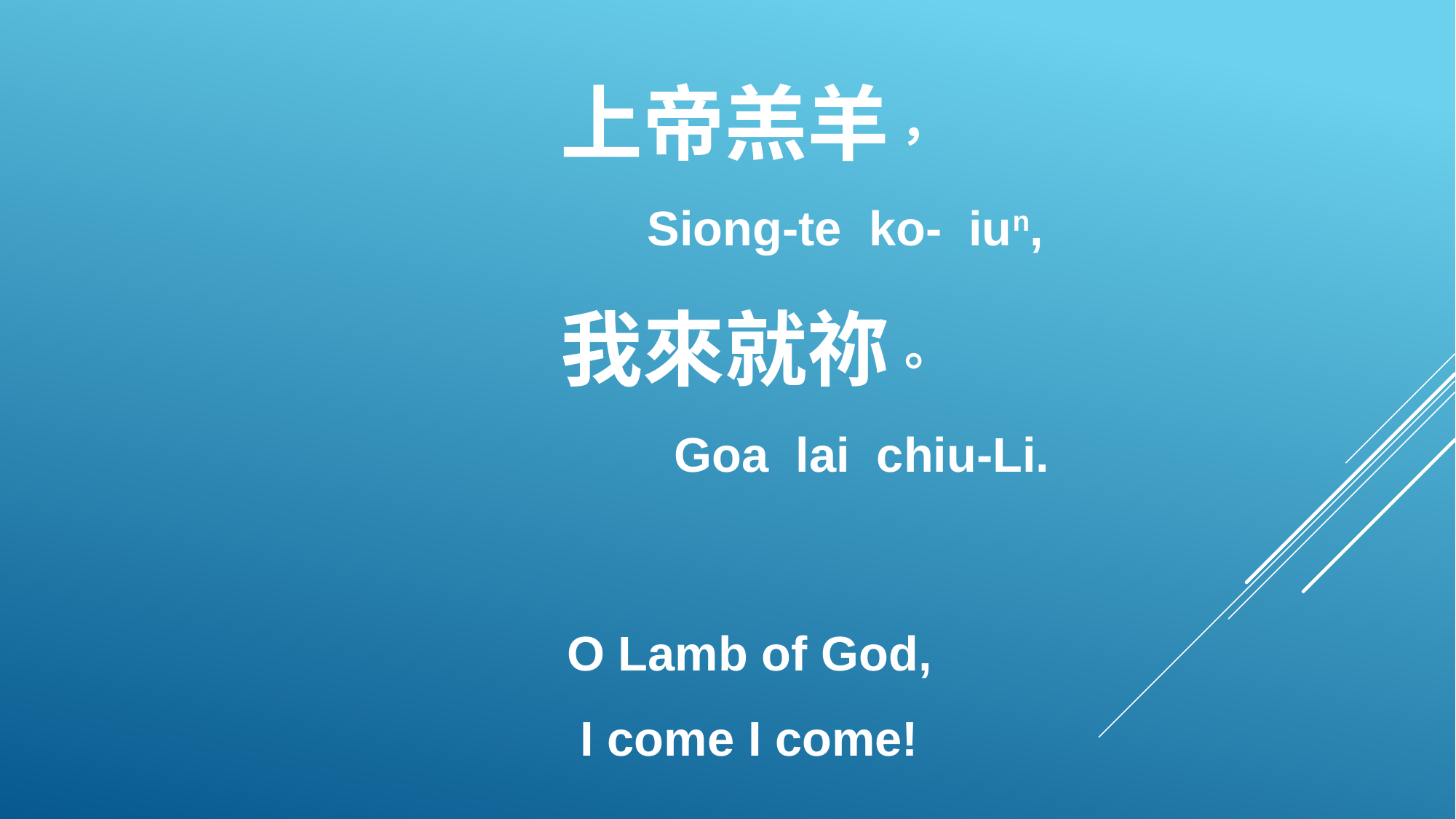

上帝羔羊，
                                   Siong-te  ko-  iun,
我來就祢。
                                     Goa  lai  chiu-Li.

O Lamb of God,
I come I come!